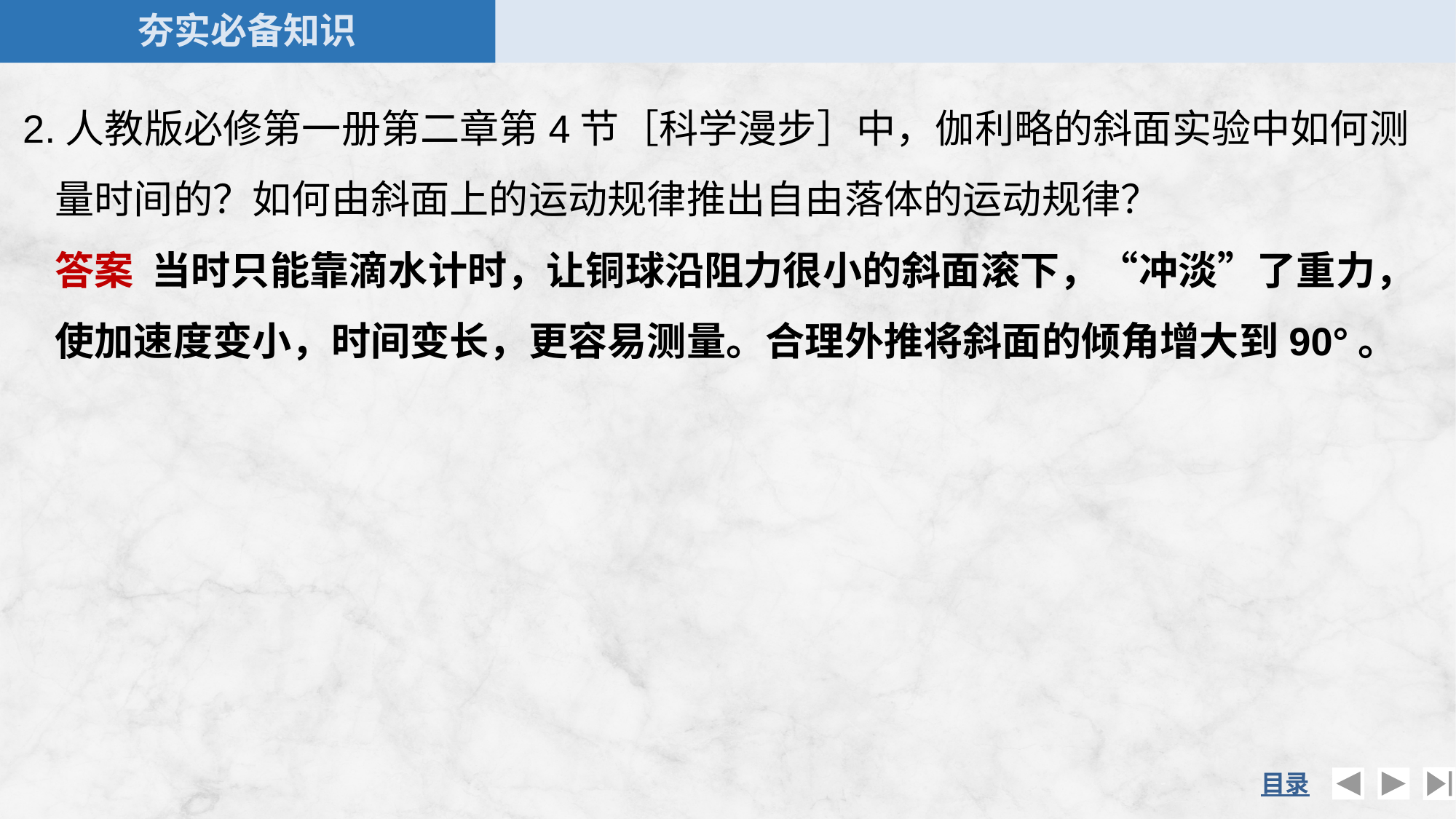

2.人教版必修第一册第二章第4节［科学漫步］中，伽利略的斜面实验中如何测量时间的？如何由斜面上的运动规律推出自由落体的运动规律？
	答案  当时只能靠滴水计时，让铜球沿阻力很小的斜面滚下，“冲淡”了重力，使加速度变小，时间变长，更容易测量。合理外推将斜面的倾角增大到90°。